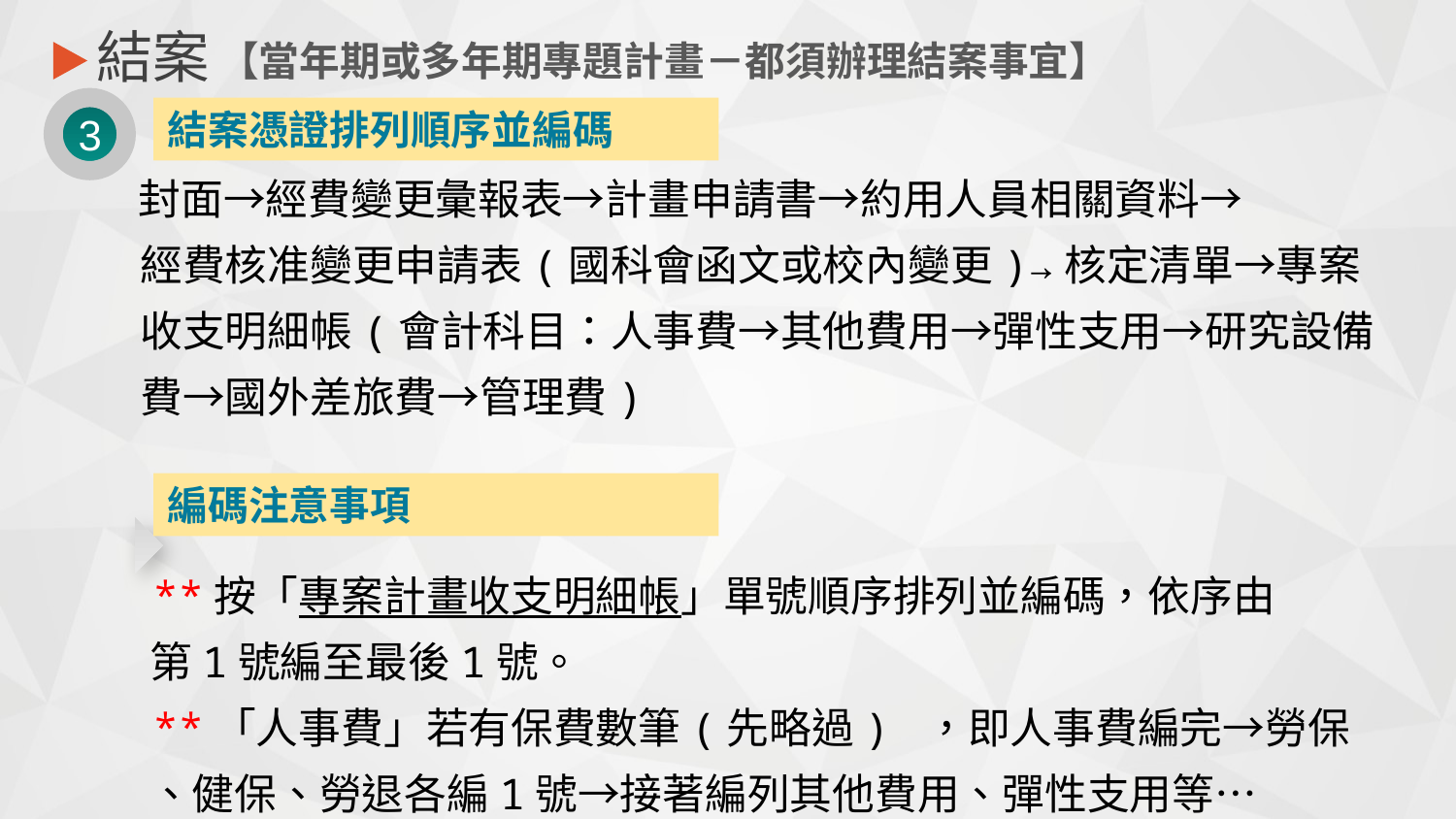

結案
  【當年期或多年期專題計畫－都須辦理結案事宜】

3
結案憑證排列順序並編碼
   封面→經費變更彙報表→計畫申請書→約用人員相關資料→
   經費核准變更申請表(國科會函文或校內變更)→核定清單→專案
   收支明細帳(會計科目：人事費→其他費用→彈性支用→研究設備
   費→國外差旅費→管理費)

  **按「專案計畫收支明細帳」單號順序排列並編碼，依序由
    第1號編至最後1號。
  **「人事費」若有保費數筆(先略過) ，即人事費編完→勞保
    、健保、勞退各編1號→接著編列其他費用、彈性支用等…

編碼注意事項